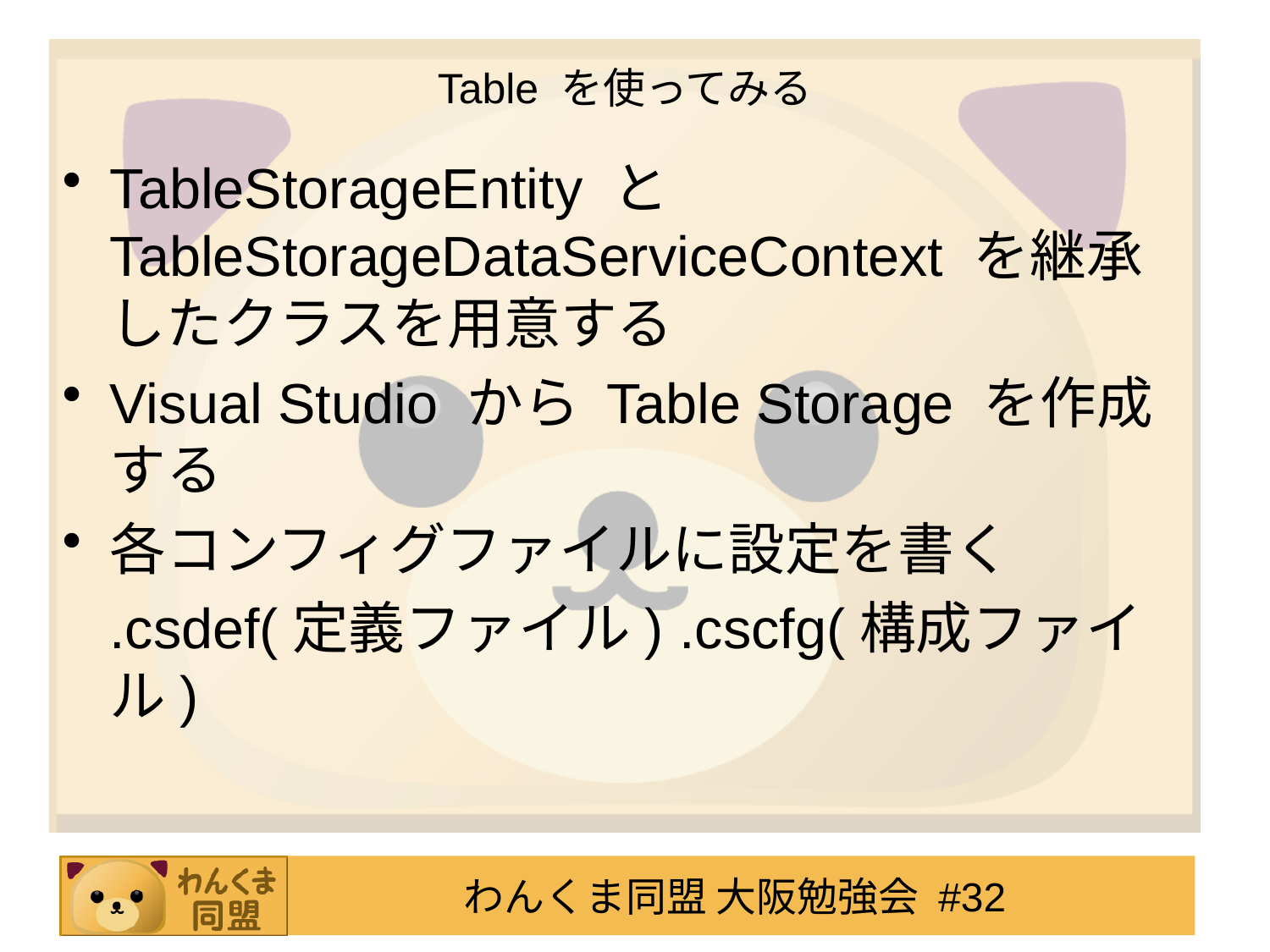

# Table を使ってみる
TableStorageEntity と TableStorageDataServiceContext を継承したクラスを用意する
Visual Studio から Table Storage を作成する
各コンフィグファイルに設定を書く
   .csdef(定義ファイル) .cscfg(構成ファイル)